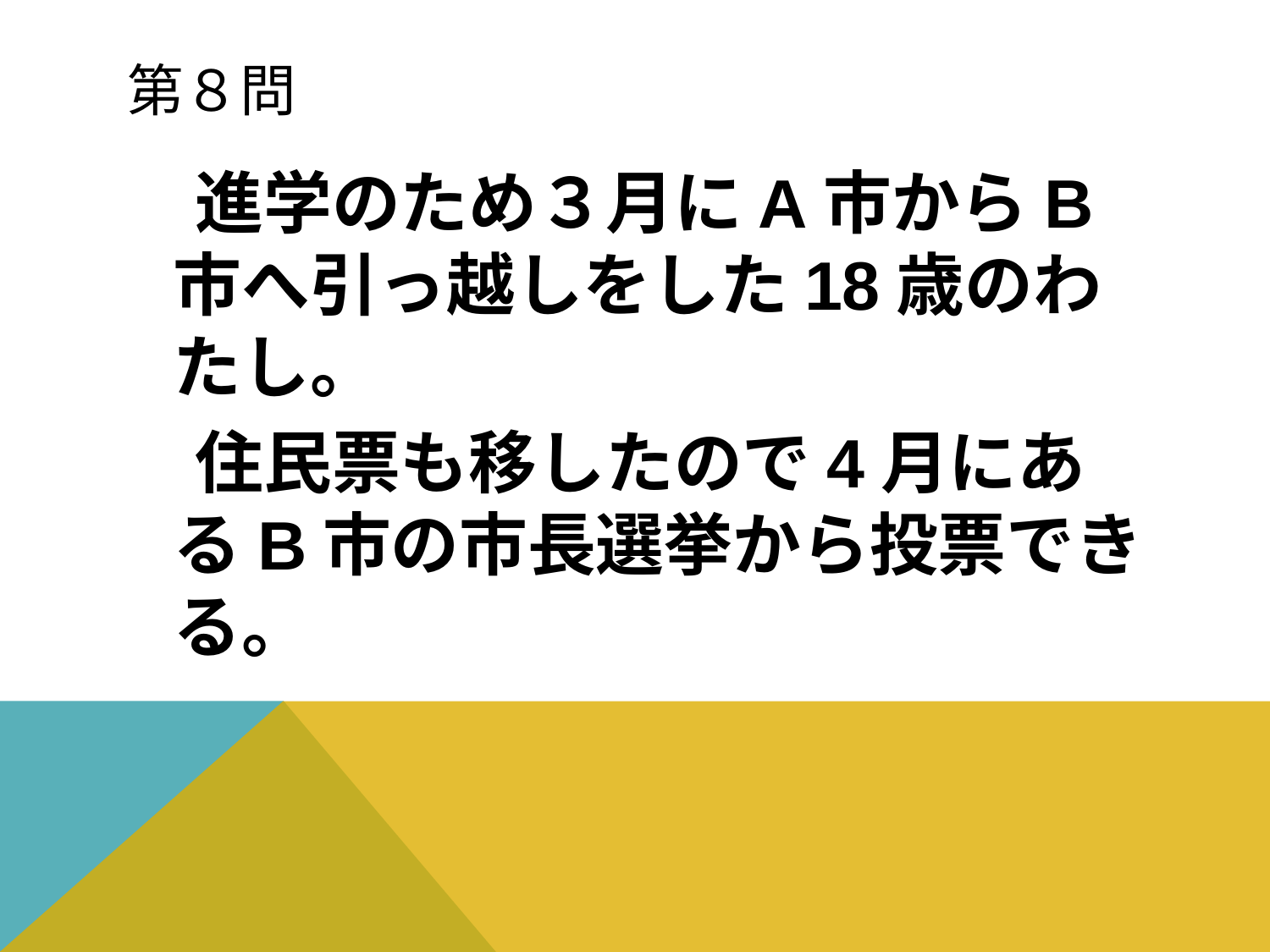

# 第８問
　進学のため３月にA市からB市へ引っ越しをした18歳のわたし。
　住民票も移したので4月にあるB市の市長選挙から投票できる。